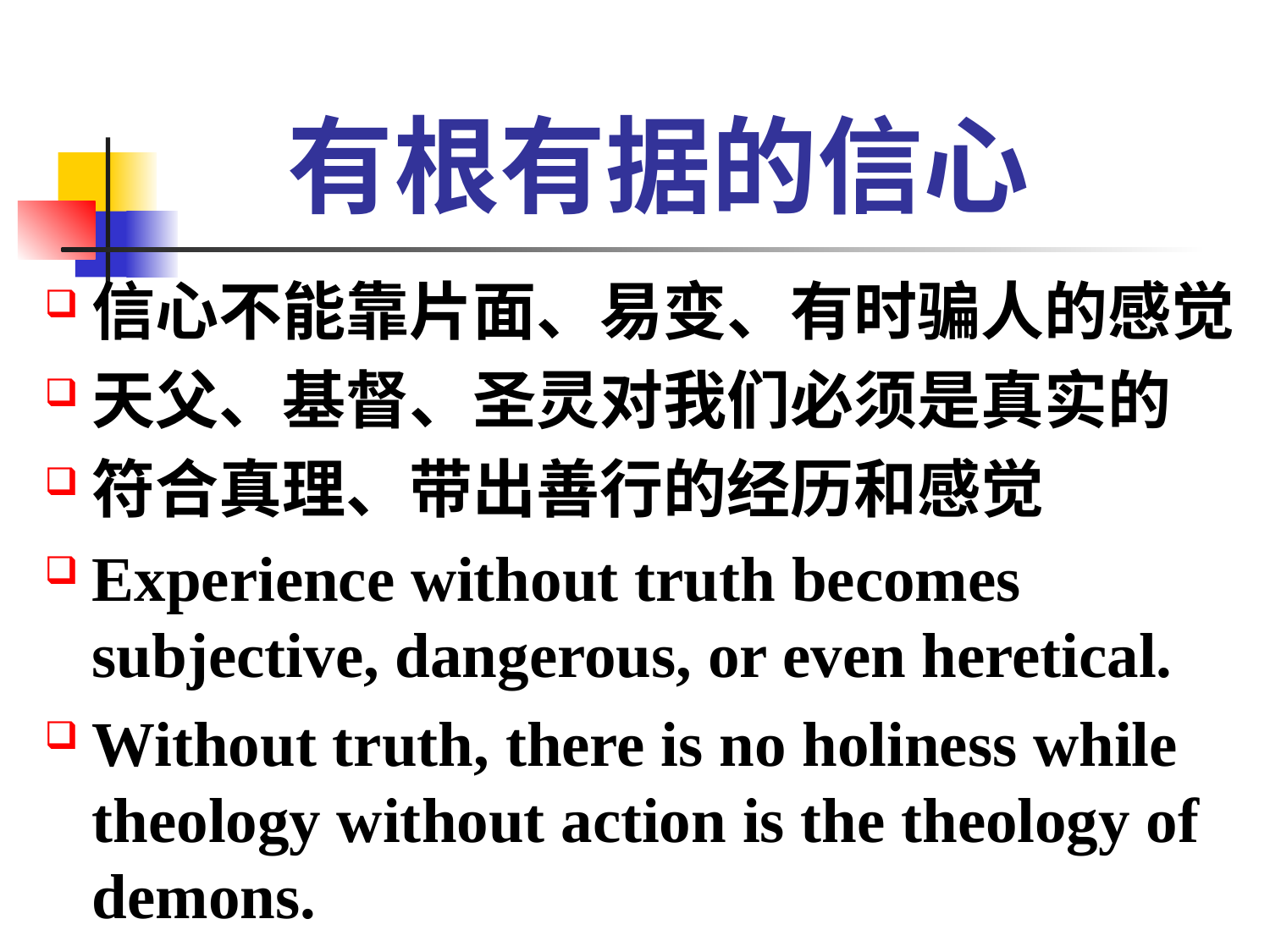

# 有根有据的信心
信心不能靠片面、易变、有时骗人的感觉
天父、基督、圣灵对我们必须是真实的
符合真理、带出善行的经历和感觉
Experience without truth becomes subjective, dangerous, or even heretical.
Without truth, there is no holiness while theology without action is the theology of demons.